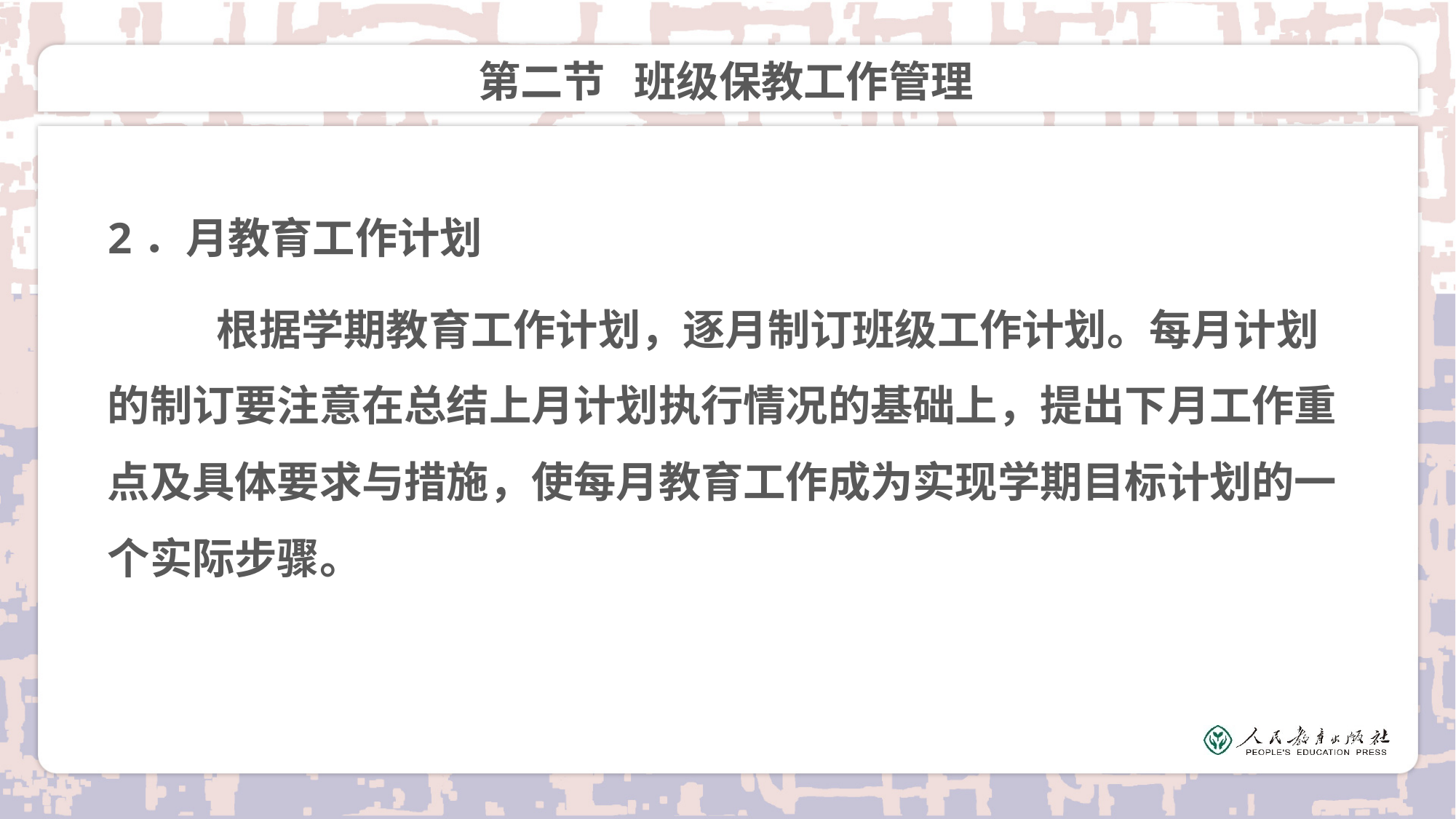

# 第二节   班级保教工作管理
2．月教育工作计划
	根据学期教育工作计划，逐月制订班级工作计划。每月计划的制订要注意在总结上月计划执行情况的基础上，提出下月工作重点及具体要求与措施，使每月教育工作成为实现学期目标计划的一个实际步骤。